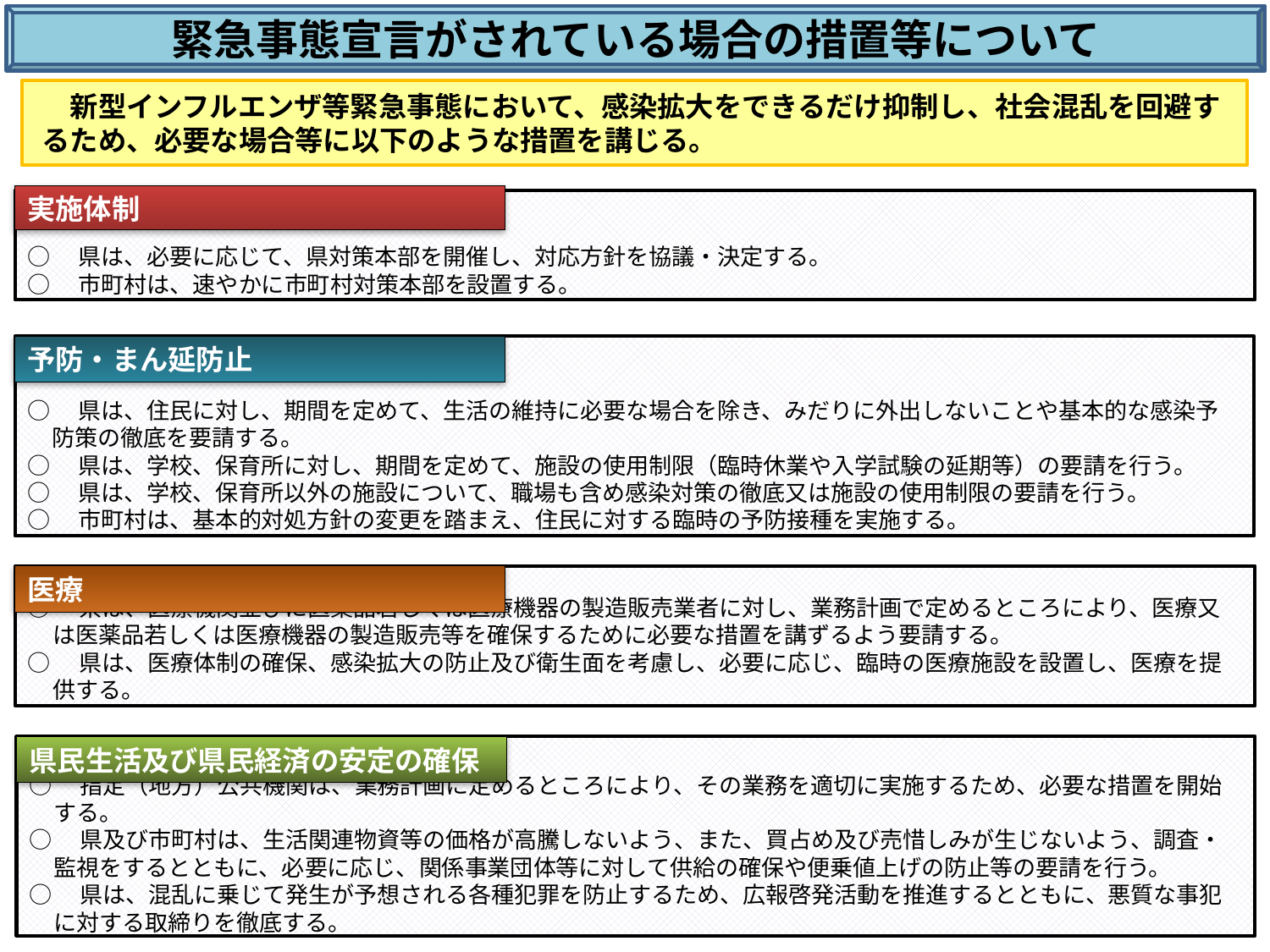

緊急事態宣言がされている場合の措置等について

　新型インフルエンザ等緊急事態において、感染拡大をできるだけ抑制し、社会混乱を回避するため、必要な場合等に以下のような措置を講じる。
実施体制

○　県は、必要に応じて、県対策本部を開催し、対応方針を協議・決定する。
○　市町村は、速やかに市町村対策本部を設置する。
○　県は、住民に対し、期間を定めて、生活の維持に必要な場合を除き、みだりに外出しないことや基本的な感染予防策の徹底を要請する。
○　県は、学校、保育所に対し、期間を定めて、施設の使用制限（臨時休業や入学試験の延期等）の要請を行う。
○　県は、学校、保育所以外の施設について、職場も含め感染対策の徹底又は施設の使用制限の要請を行う。
○　市町村は、基本的対処方針の変更を踏まえ、住民に対する臨時の予防接種を実施する。
予防・まん延防止
医療

○　県は、医療機関並びに医薬品若しくは医療機器の製造販売業者に対し、業務計画で定めるところにより、医療又は医薬品若しくは医療機器の製造販売等を確保するために必要な措置を講ずるよう要請する。
○　県は、医療体制の確保、感染拡大の防止及び衛生面を考慮し、必要に応じ、臨時の医療施設を設置し、医療を提供する。

○　指定（地方）公共機関は、業務計画に定めるところにより、その業務を適切に実施するため、必要な措置を開始する。
○　県及び市町村は、生活関連物資等の価格が高騰しないよう、また、買占め及び売惜しみが生じないよう、調査・監視をするとともに、必要に応じ、関係事業団体等に対して供給の確保や便乗値上げの防止等の要請を行う。
○　県は、混乱に乗じて発生が予想される各種犯罪を防止するため、広報啓発活動を推進するとともに、悪質な事犯に対する取締りを徹底する。
県民生活及び県民経済の安定の確保